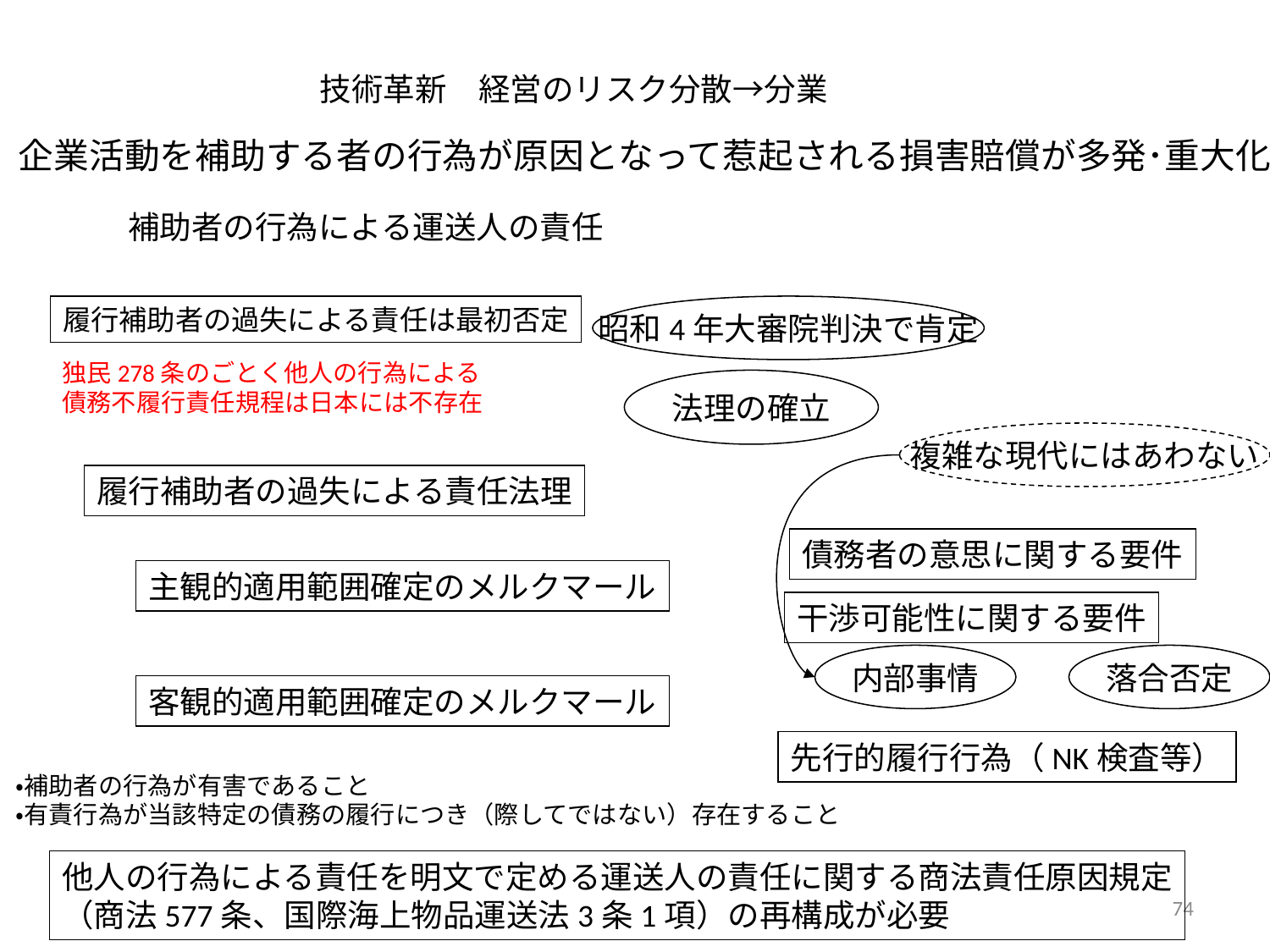

技術革新　経営のリスク分散→分業
企業活動を補助する者の行為が原因となって惹起される損害賠償が多発･重大化
補助者の行為による運送人の責任
履行補助者の過失による責任は最初否定
昭和4年大審院判決で肯定
独民278条のごとく他人の行為による
債務不履行責任規程は日本には不存在
法理の確立
複雑な現代にはあわない
履行補助者の過失による責任法理
債務者の意思に関する要件
主観的適用範囲確定のメルクマール
干渉可能性に関する要件
内部事情
落合否定
客観的適用範囲確定のメルクマール
先行的履行行為（NK検査等）
・補助者の行為が有害であること
・有責行為が当該特定の債務の履行につき（際してではない）存在すること
他人の行為による責任を明文で定める運送人の責任に関する商法責任原因規定
（商法577条、国際海上物品運送法3条1項）の再構成が必要
74